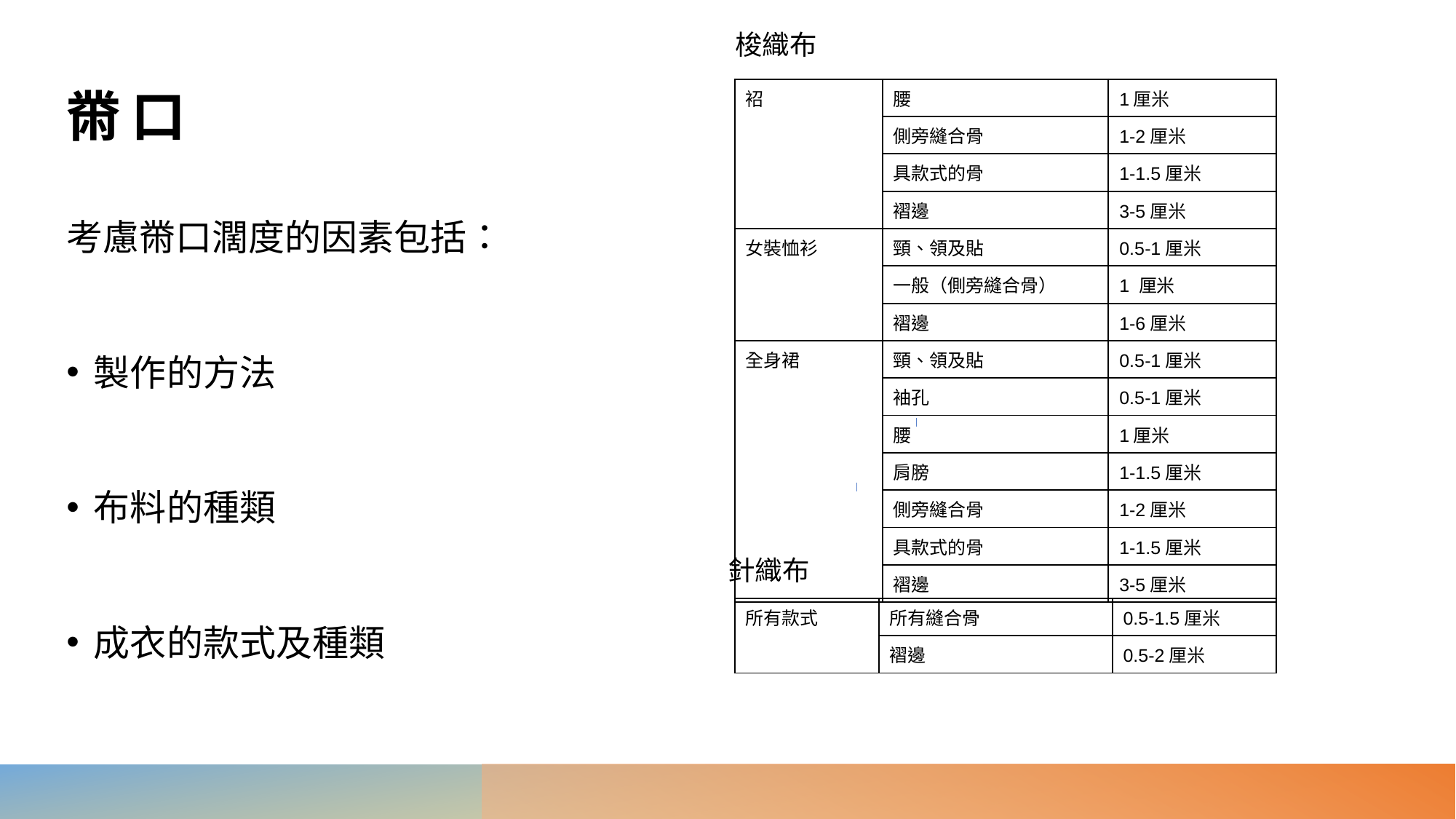

# 黹口
梭織布
| 袑 | 腰 | 1厘米 |
| --- | --- | --- |
|  | 側旁縫合骨 | 1-2厘米 |
|  | 具款式的骨 | 1-1.5厘米 |
|  | 褶邊 | 3-5厘米 |
| 女裝恤衫 | 頸、領及貼 | 0.5-1厘米 |
|  | 一般（側旁縫合骨） | 1 厘米 |
|  | 褶邊 | 1-6厘米 |
| 全身裙 | 頸、領及貼 | 0.5-1厘米 |
|  | 袖孔 | 0.5-1厘米 |
|  | 腰 | 1厘米 |
|  | 肩膀 | 1-1.5厘米 |
|  | 側旁縫合骨 | 1-2厘米 |
|  | 具款式的骨 | 1-1.5厘米 |
|  | 褶邊 | 3-5厘米 |
考慮黹口濶度的因素包括：

製作的方法

布料的種類

成衣的款式及種類
針織布
| 所有款式 | 所有縫合骨 | 0.5-1.5厘米 |
| --- | --- | --- |
|  | 褶邊 | 0.5-2厘米 |